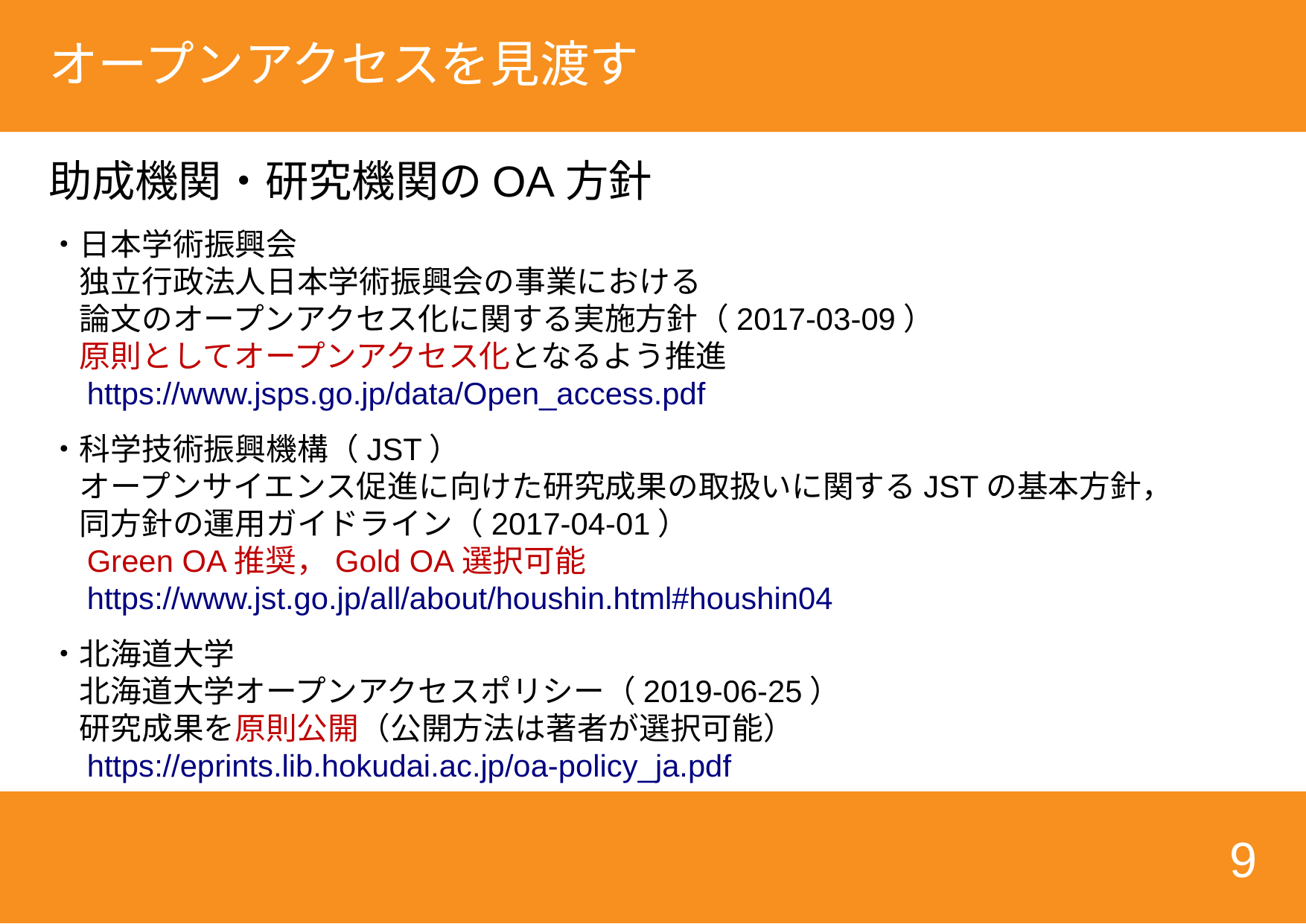

# オープンアクセスを見渡す
助成機関・研究機関のOA方針

・日本学術振興会
　独立行政法人日本学術振興会の事業における
　論文のオープンアクセス化に関する実施方針（2017-03-09）
　原則としてオープンアクセス化となるよう推進
　https://www.jsps.go.jp/data/Open_access.pdf

・科学技術振興機構（JST）
　オープンサイエンス促進に向けた研究成果の取扱いに関するJSTの基本方針，
　同方針の運用ガイドライン（2017-04-01）
　Green OA推奨，Gold OA選択可能
　https://www.jst.go.jp/all/about/houshin.html#houshin04

・北海道大学
　北海道大学オープンアクセスポリシー（2019-06-25）
　研究成果を原則公開（公開方法は著者が選択可能）
　https://eprints.lib.hokudai.ac.jp/oa-policy_ja.pdf
9